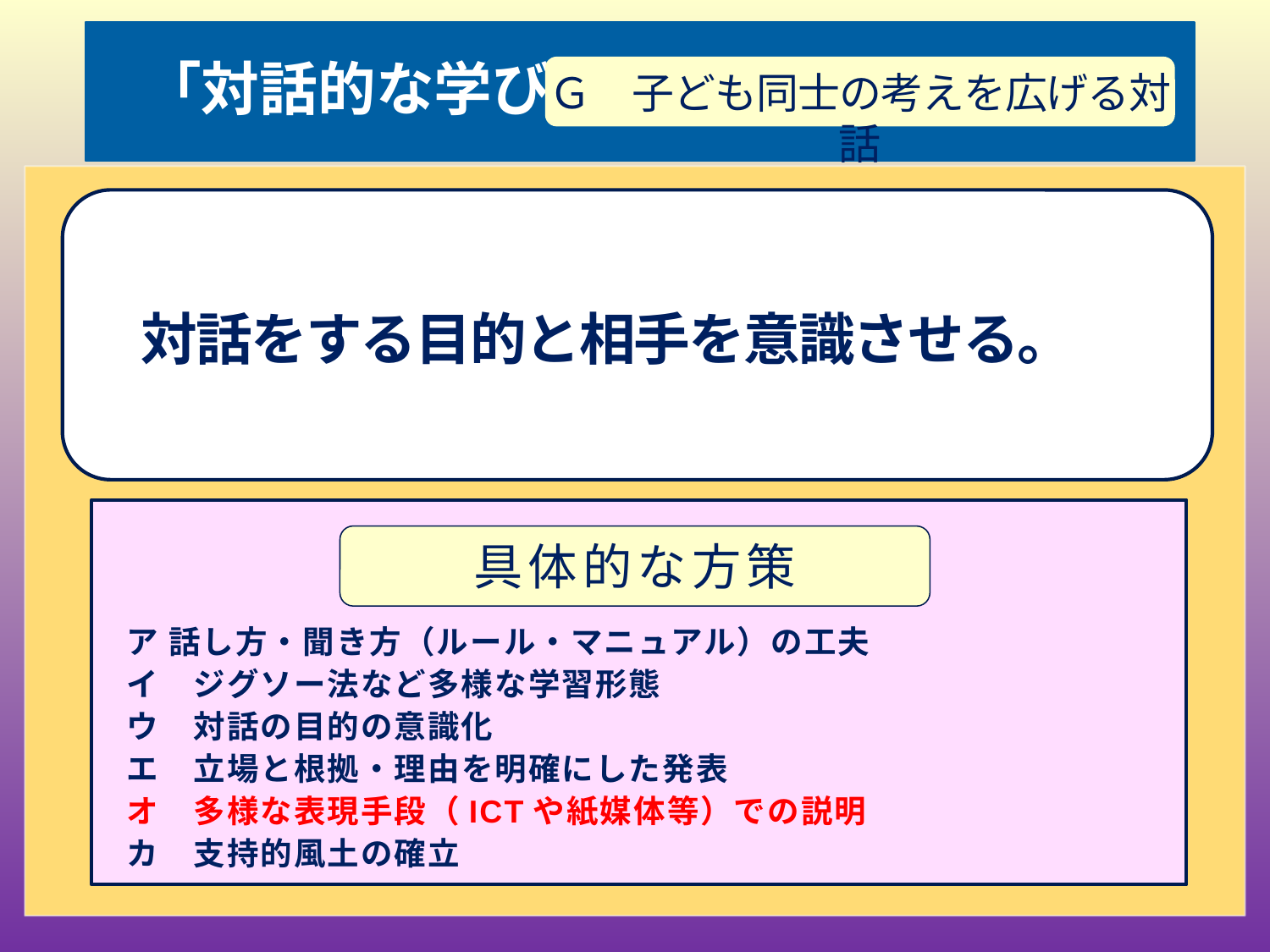

# 「対話的な学び」
Ｇ　子ども同士の考えを広げる対話

授業改善の視点
　対話をする目的と相手を意識させる。

ア 話し方・聞き方（ルール・マニュアル）の工夫
イ　ジグソー法など多様な学習形態
ウ　対話の目的の意識化
エ　立場と根拠・理由を明確にした発表
オ　多様な表現手段（ICTや紙媒体等）での説明
カ　支持的風土の確立
具体的な方策